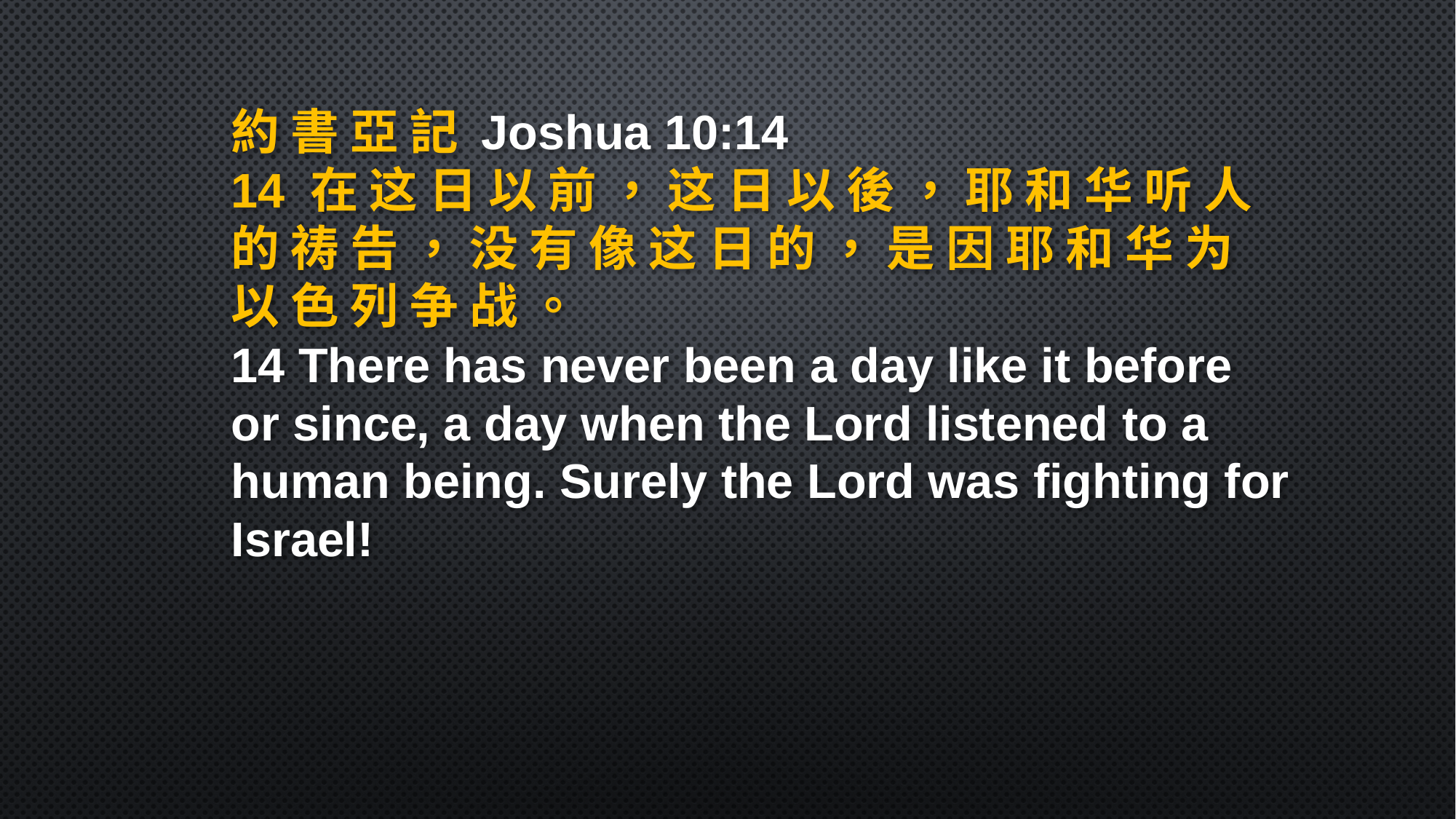

約 書 亞 記 Joshua 10:14
14 在 这 日 以 前 ， 这 日 以 後 ， 耶 和 华 听 人 的 祷 告 ， 没 有 像 这 日 的 ， 是 因 耶 和 华 为 以 色 列 争 战 。
14 There has never been a day like it before or since, a day when the Lord listened to a human being. Surely the Lord was fighting for Israel!